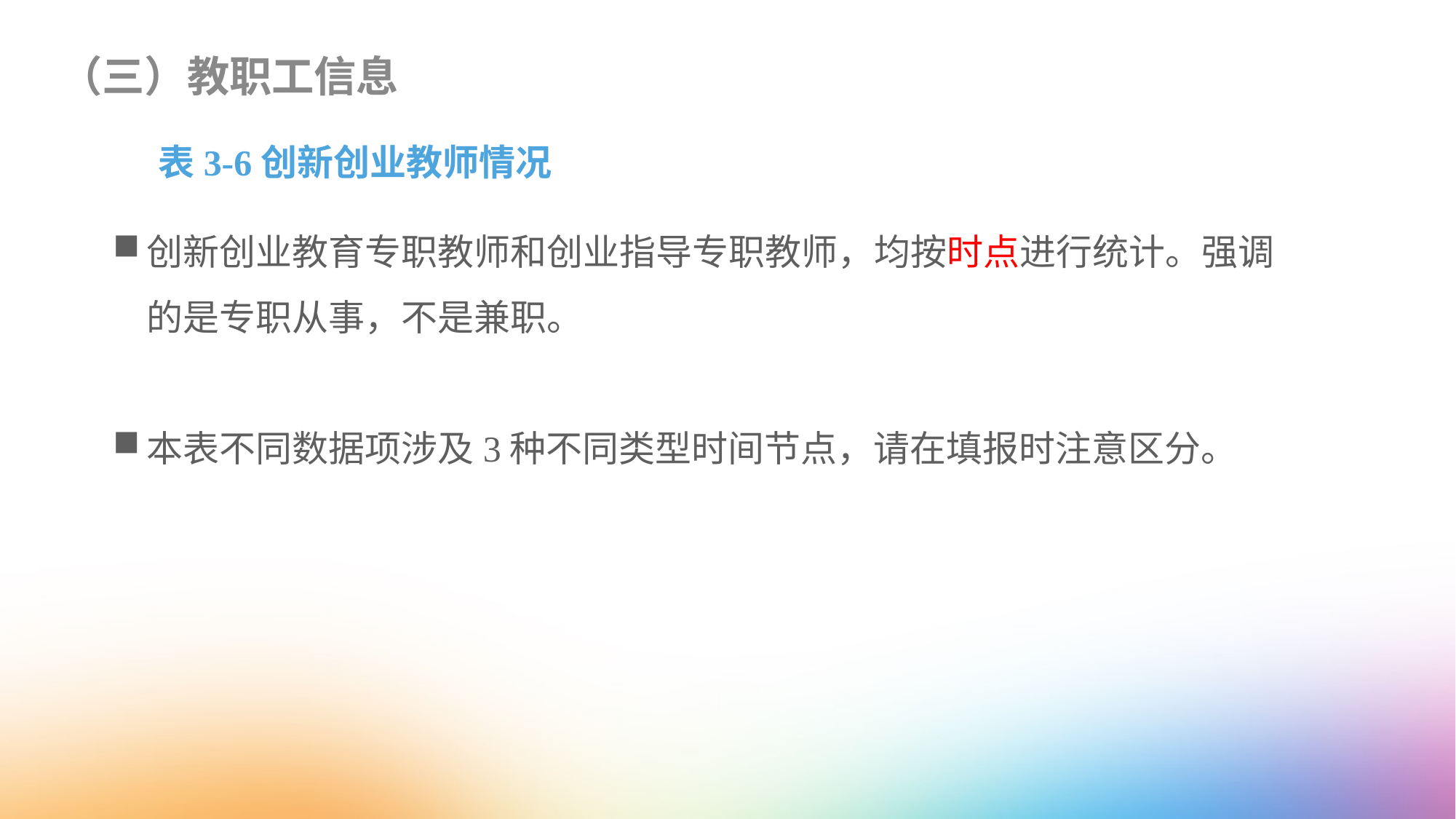

（三）教职工信息
表3-6创新创业教师情况
创新创业教育专职教师和创业指导专职教师，均按时点进行统计。强调的是专职从事，不是兼职。

本表不同数据项涉及3种不同类型时间节点，请在填报时注意区分。